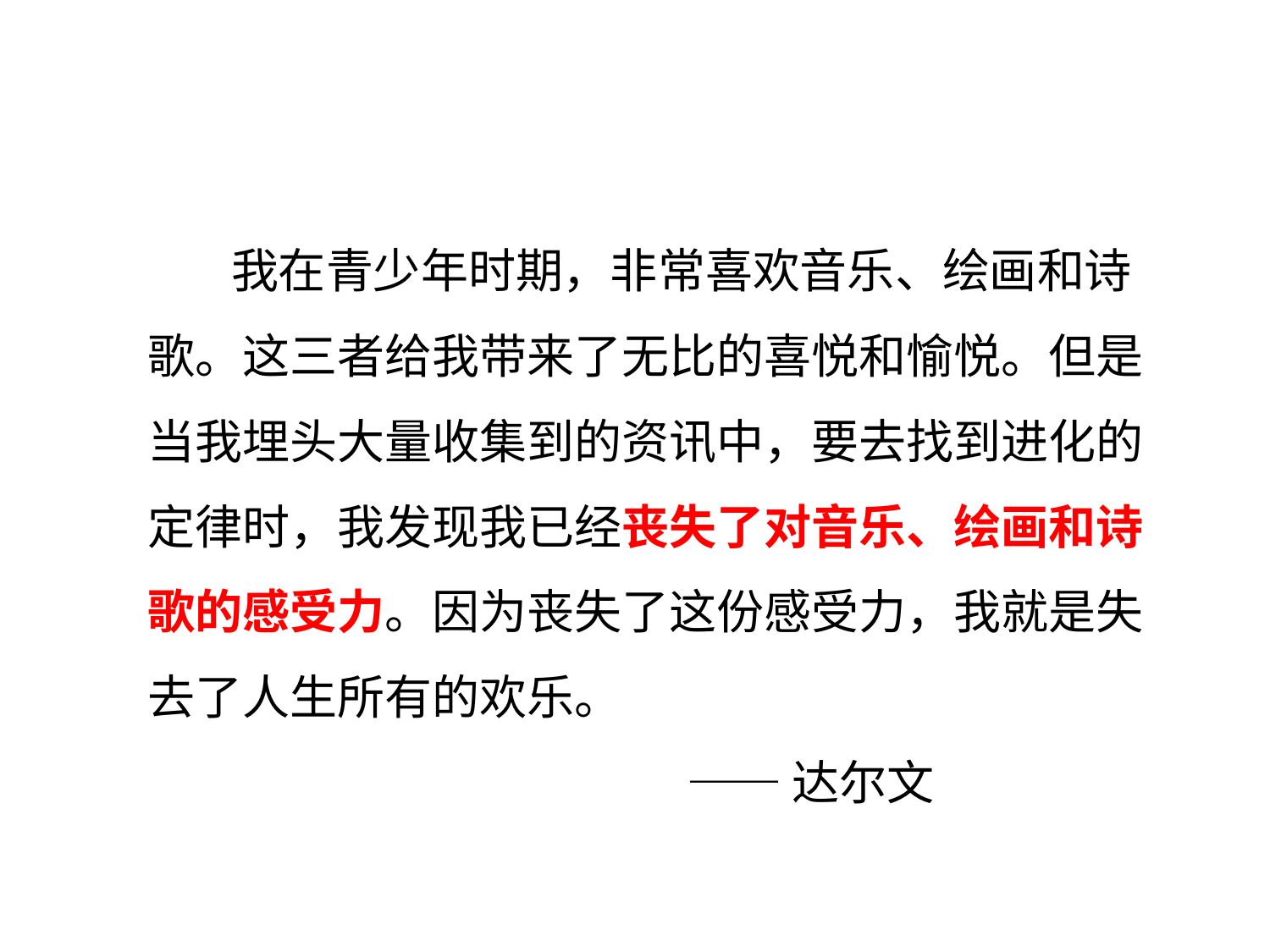

我在青少年时期，非常喜欢音乐、绘画和诗歌。这三者给我带来了无比的喜悦和愉悦。但是当我埋头大量收集到的资讯中，要去找到进化的定律时，我发现我已经丧失了对音乐、绘画和诗歌的感受力。因为丧失了这份感受力，我就是失去了人生所有的欢乐。
                                                   ——达尔文